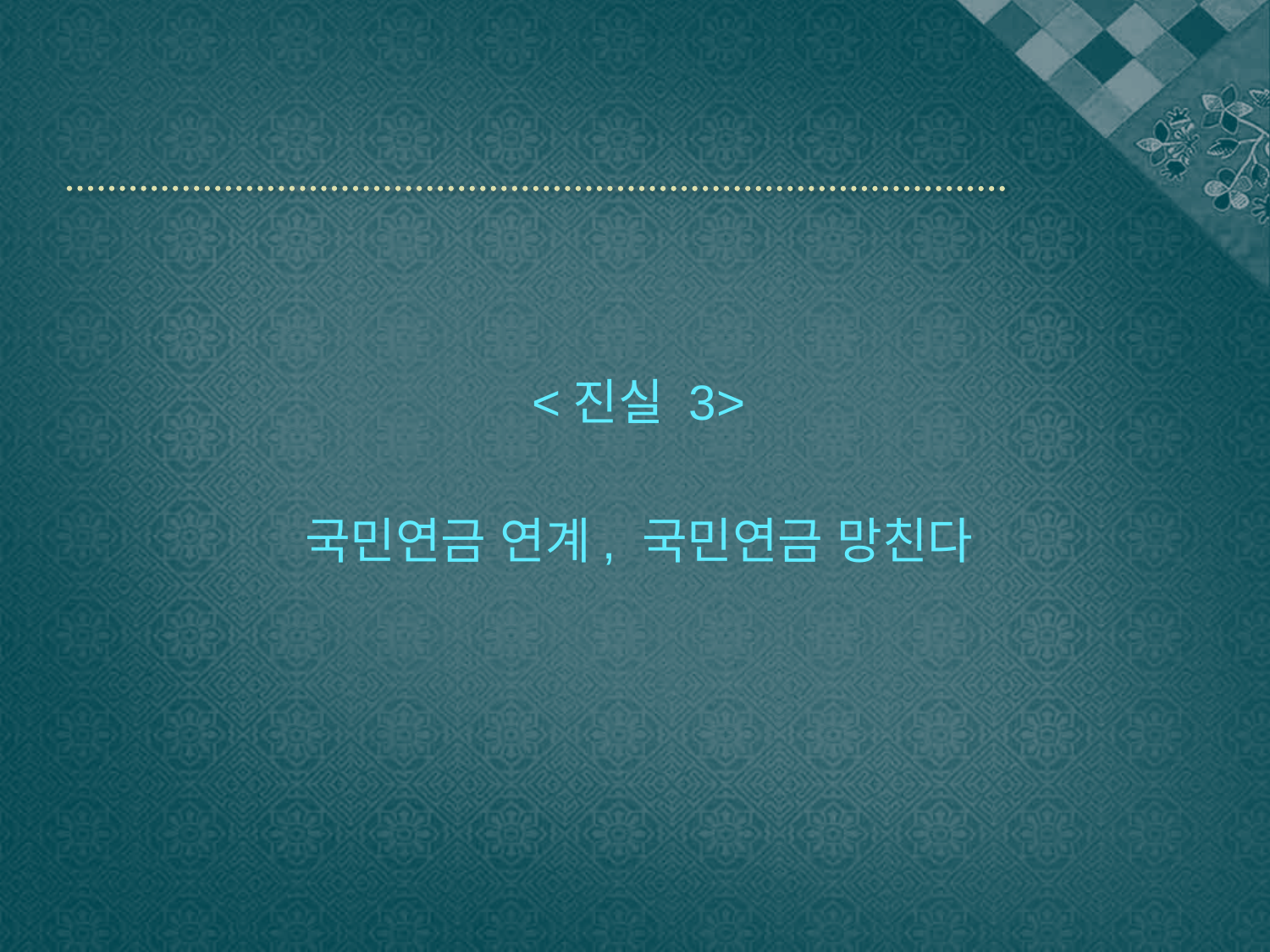

#

<진실 3>

국민연금 연계, 국민연금 망친다